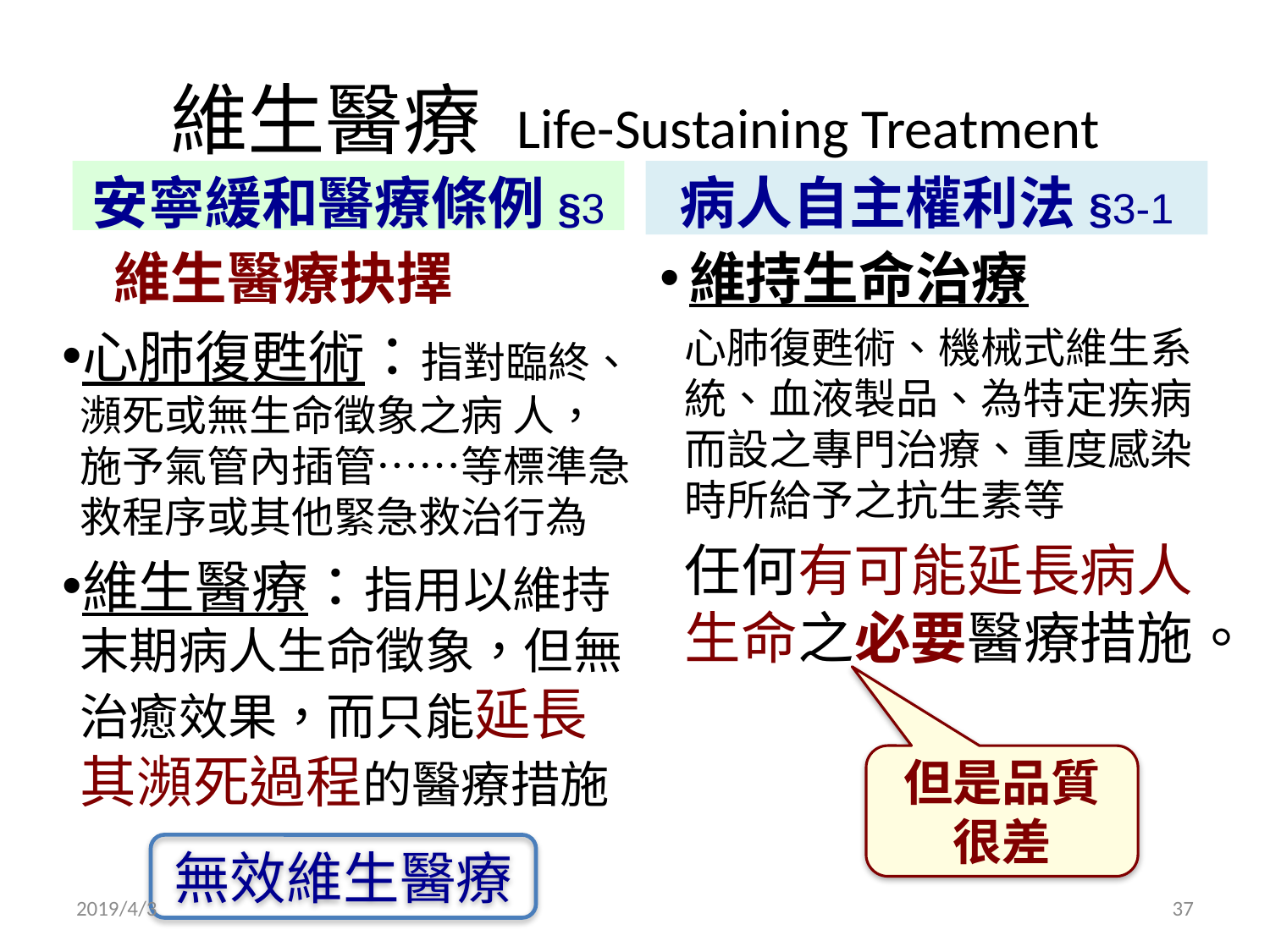

# 維生醫療 Life-Sustaining Treatment
安寧緩和醫療條例§3
病人自主權利法§3-1
   維生醫療抉擇
心肺復甦術：指對臨終、瀕死或無生命徵象之病 人，施予氣管內插管……等標準急救程序或其他緊急救治行為
維生醫療：指用以維持末期病人生命徵象，但無治癒效果，而只能延長 其瀕死過程的醫療措施
維持生命治療
心肺復甦術、機械式維生系統、血液製品、為特定疾病而設之專門治療、重度感染時所給予之抗生素等
任何有可能延長病人生命之必要醫療措施。
但是品質很差
無效維生醫療
2019/4/3
37